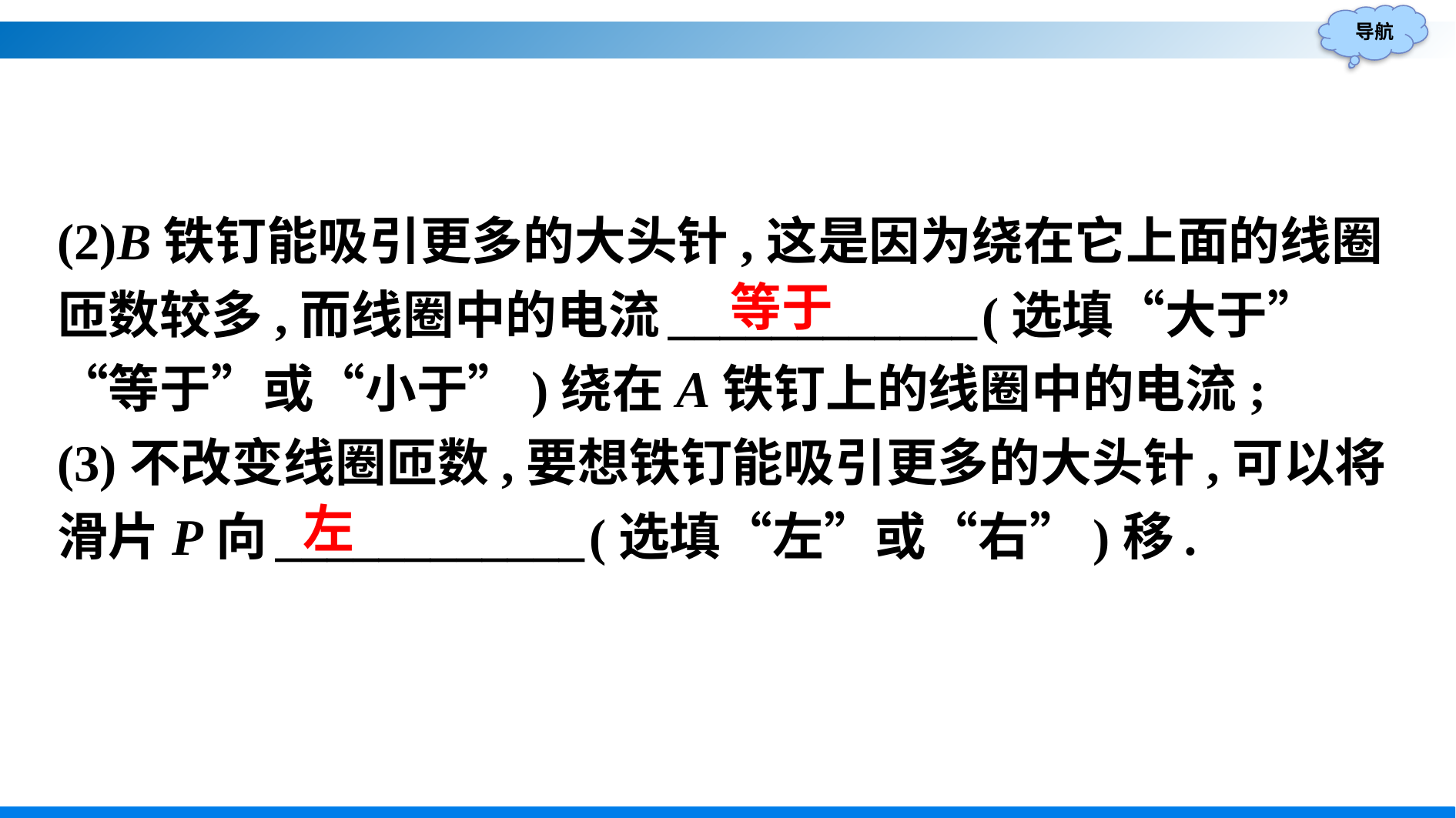

(2)B铁钉能吸引更多的大头针,这是因为绕在它上面的线圈匝数较多,而线圈中的电流____________(选填“大于”“等于”或“小于”)绕在A铁钉上的线圈中的电流;
(3)不改变线圈匝数,要想铁钉能吸引更多的大头针,可以将滑片P向____________(选填“左”或“右”)移.
等于
左